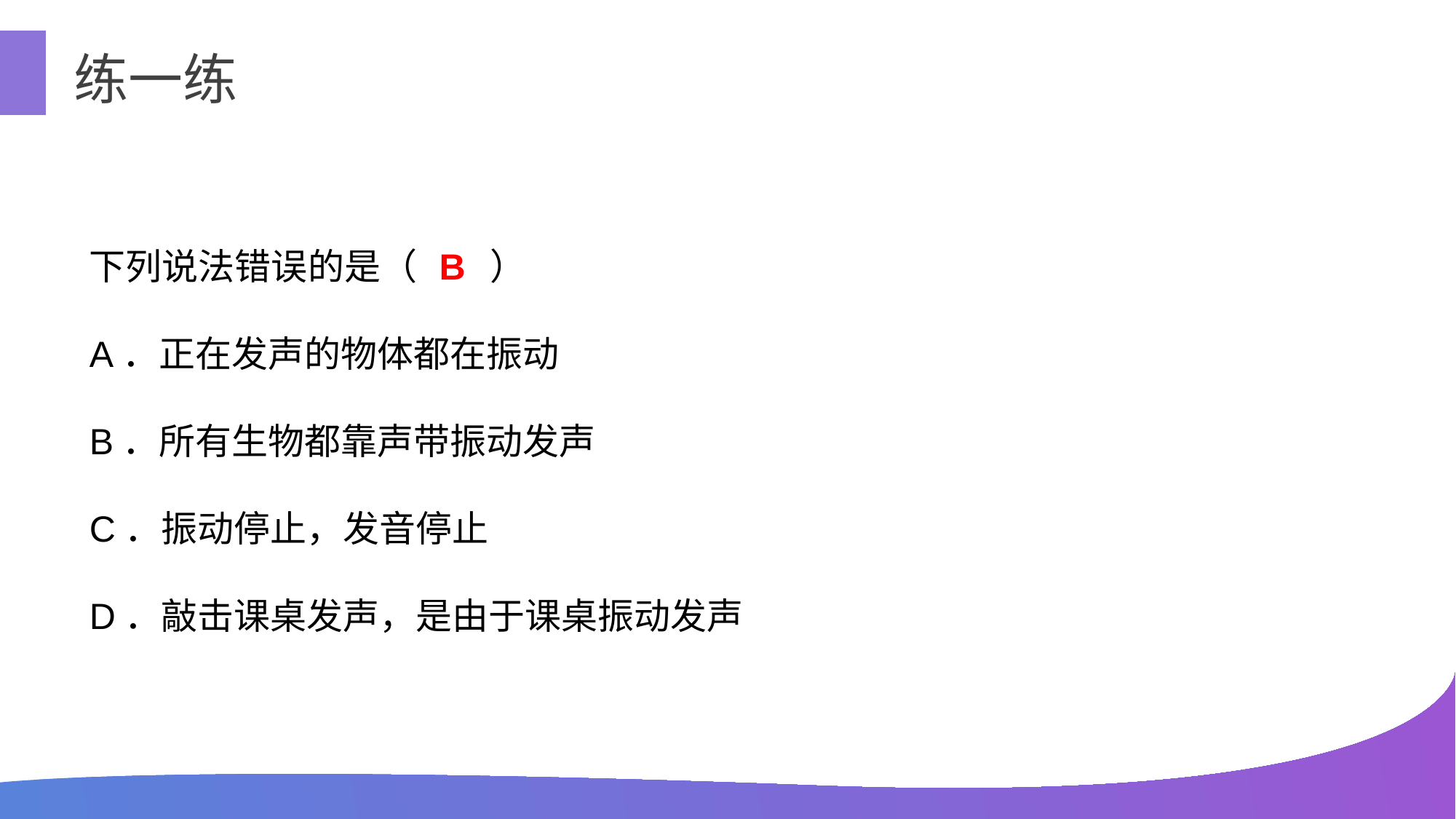

练一练
下列说法错误的是（　　）
A．正在发声的物体都在振动
B．所有生物都靠声带振动发声
C．振动停止，发音停止
D．敲击课桌发声，是由于课桌振动发声
B